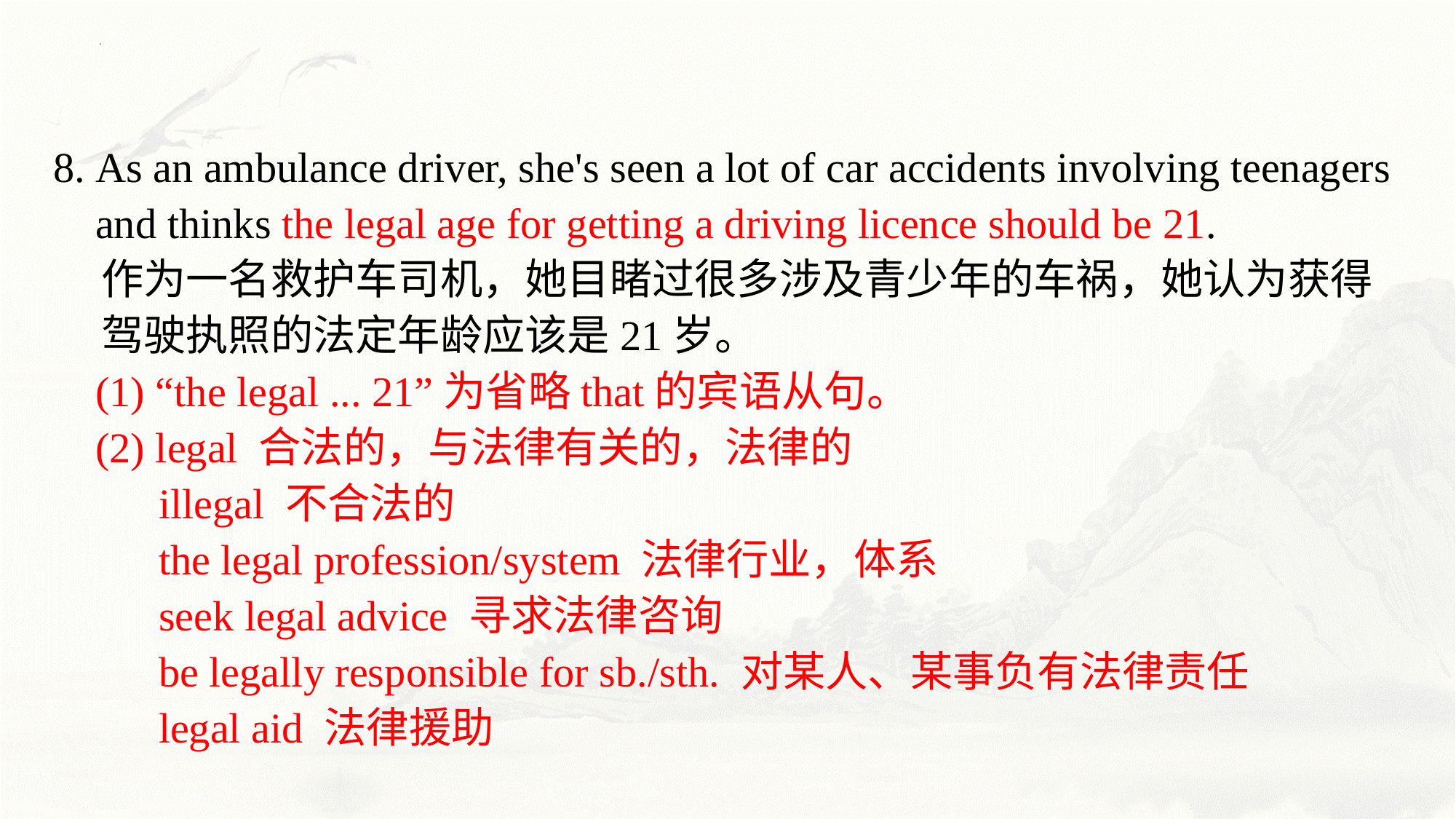

8. As an ambulance driver, she's seen a lot of car accidents involving teenagers
    and thinks the legal age for getting a driving licence should be 21.
    作为一名救护车司机，她目睹过很多涉及青少年的车祸，她认为获得
    驾驶执照的法定年龄应该是21岁。
    (1) “the legal ... 21”为省略that的宾语从句。
    (2) legal 合法的，与法律有关的，法律的
          illegal 不合法的
          the legal profession/system 法律行业，体系
          seek legal advice 寻求法律咨询
          be legally responsible for sb./sth. 对某人、某事负有法律责任
          legal aid 法律援助